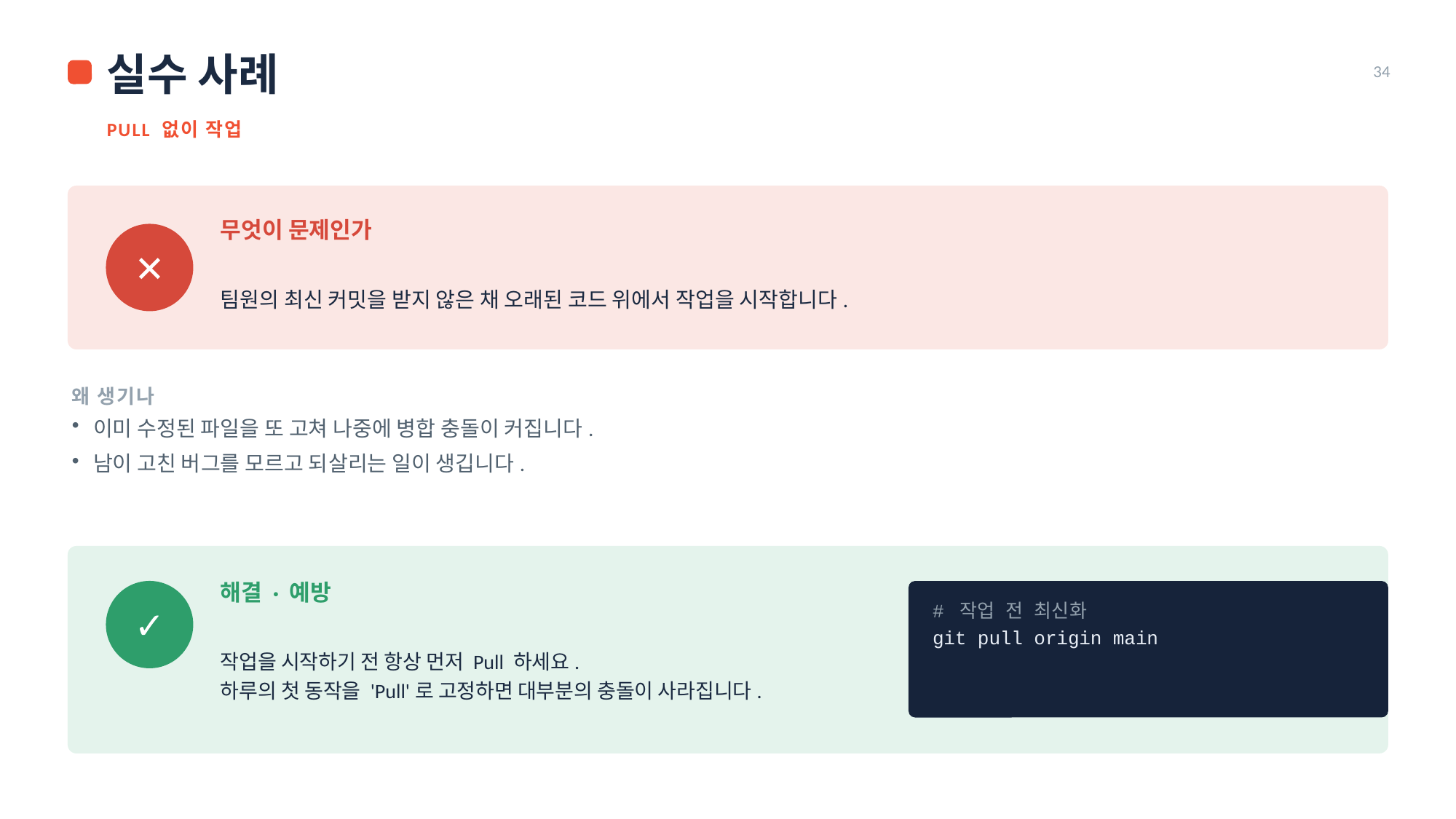

실수 사례
34

PULL 없이 작업

무엇이 문제인가

✕
팀원의 최신 커밋을 받지 않은 채 오래된 코드 위에서 작업을 시작합니다.
왜 생기나
이미 수정된 파일을 또 고쳐 나중에 병합 충돌이 커집니다.
남이 고친 버그를 모르고 되살리는 일이 생깁니다.

해결 · 예방

✓

# 작업 전 최신화
git pull origin main
작업을 시작하기 전 항상 먼저 Pull 하세요.
하루의 첫 동작을 'Pull'로 고정하면 대부분의 충돌이 사라집니다.